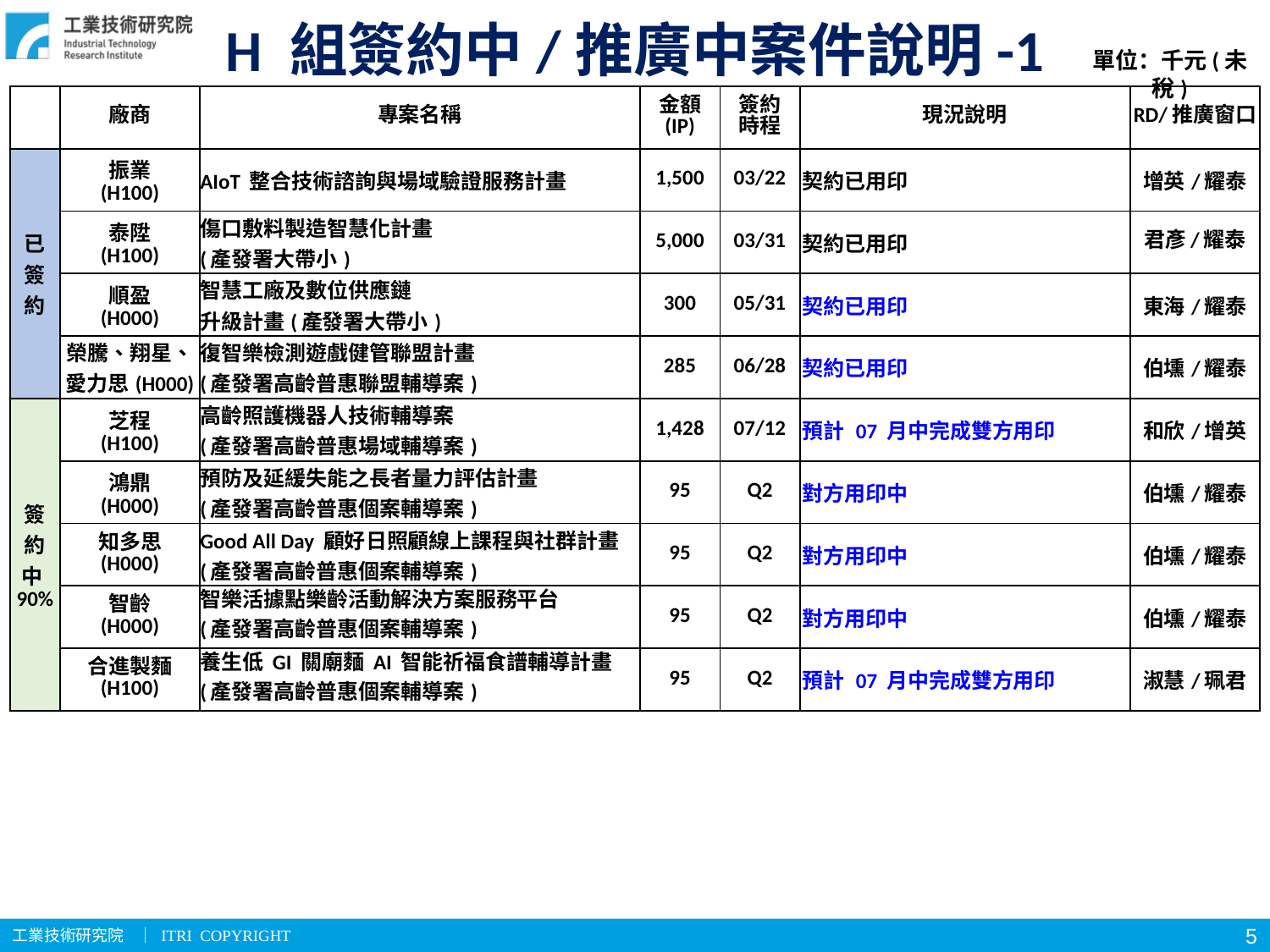

# H 組簽約中/推廣中案件說明-1
單位：千元(未稅)
|  | 廠商 | 專案名稱 | 金額 (IP) | 簽約 時程 | 現況說明 | RD/推廣窗口 |
| --- | --- | --- | --- | --- | --- | --- |
| 已 簽 約 | 振業 (H100) | AIoT 整合技術諮詢與場域驗證服務計畫 | 1,500 | 03/22 | 契約已用印 | 增英/耀泰 |
|  | 泰陞 (H100) | 傷口敷料製造智慧化計畫 (產發署大帶小) | 5,000 | 03/31 | 契約已用印 | 君彥/耀泰 |
|  | 順盈 (H000) | 智慧工廠及數位供應鏈 升級計畫(產發署大帶小) | 300 | 05/31 | 契約已用印 | 東海/耀泰 |
|  | 榮騰、翔星、愛力思(H000) | 復智樂檢測遊戲健管聯盟計畫 (產發署高齡普惠聯盟輔導案) | 285 | 06/28 | 契約已用印 | 伯壎/耀泰 |
| 簽 約 中90% | 芝程 (H100) | 高齡照護機器人技術輔導案 (產發署高齡普惠場域輔導案) | 1,428 | 07/12 | 預計 07 月中完成雙方用印 | 和欣/增英 |
|  | 鴻鼎 (H000) | 預防及延緩失能之長者量力評估計畫 (產發署高齡普惠個案輔導案) | 95 | Q2 | 對方用印中 | 伯壎/耀泰 |
|  | 知多思 (H000) | Good All Day 顧好日照顧線上課程與社群計畫 (產發署高齡普惠個案輔導案) | 95 | Q2 | 對方用印中 | 伯壎/耀泰 |
|  | 智齡 (H000) | 智樂活據點樂齡活動解決方案服務平台 (產發署高齡普惠個案輔導案) | 95 | Q2 | 對方用印中 | 伯壎/耀泰 |
|  | 合進製麵 (H100) | 養生低 GI 關廟麵 AI 智能祈福食譜輔導計畫 (產發署高齡普惠個案輔導案) | 95 | Q2 | 預計 07 月中完成雙方用印 | 淑慧/珮君 |